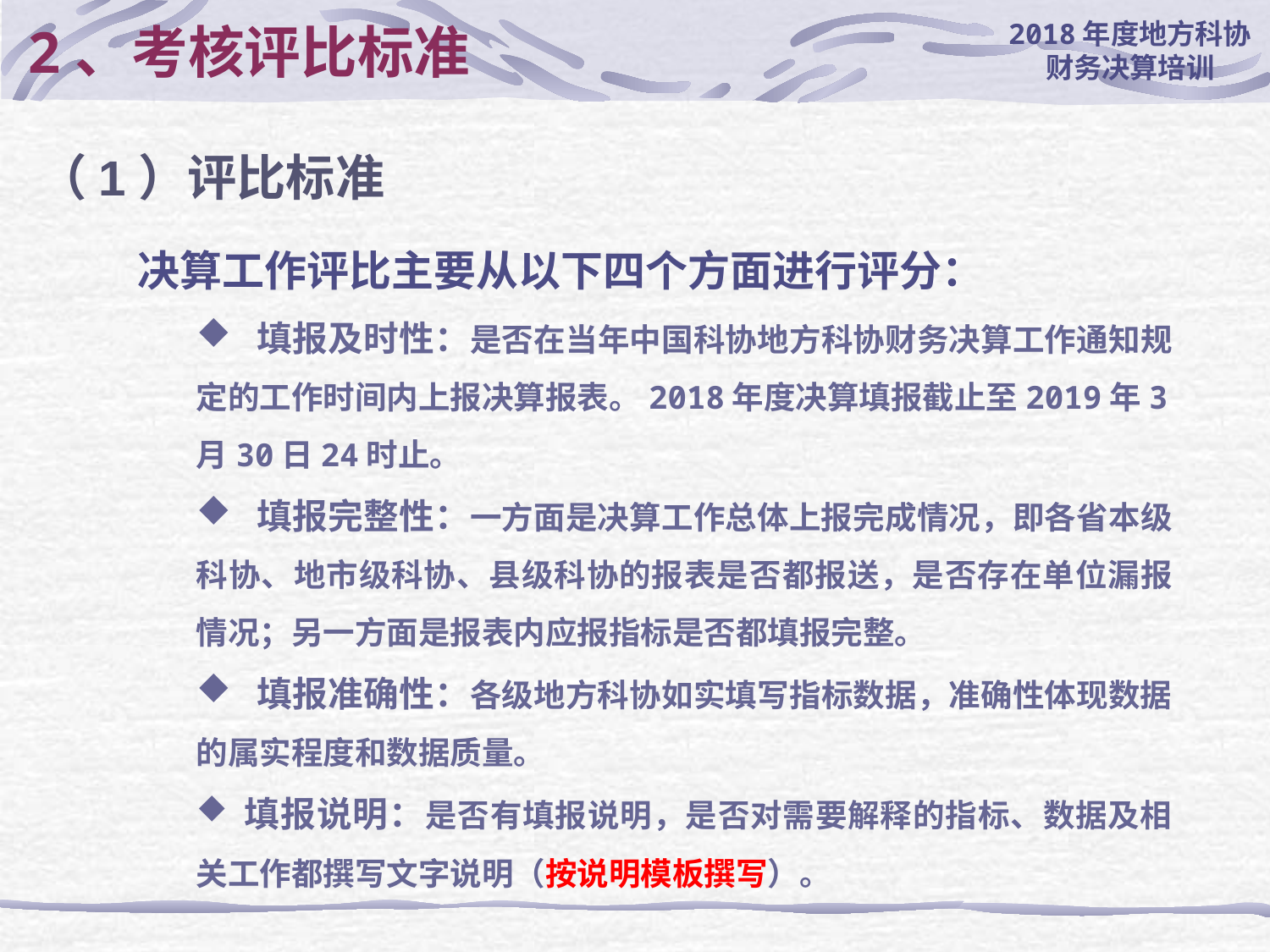

# 2、考核评比标准
（1）评比标准
决算工作评比主要从以下四个方面进行评分：
  填报及时性：是否在当年中国科协地方科协财务决算工作通知规定的工作时间内上报决算报表。2018年度决算填报截止至2019年3月30日24时止。
  填报完整性：一方面是决算工作总体上报完成情况，即各省本级科协、地市级科协、县级科协的报表是否都报送，是否存在单位漏报情况；另一方面是报表内应报指标是否都填报完整。
  填报准确性：各级地方科协如实填写指标数据，准确性体现数据的属实程度和数据质量。
 填报说明：是否有填报说明，是否对需要解释的指标、数据及相关工作都撰写文字说明（按说明模板撰写）。